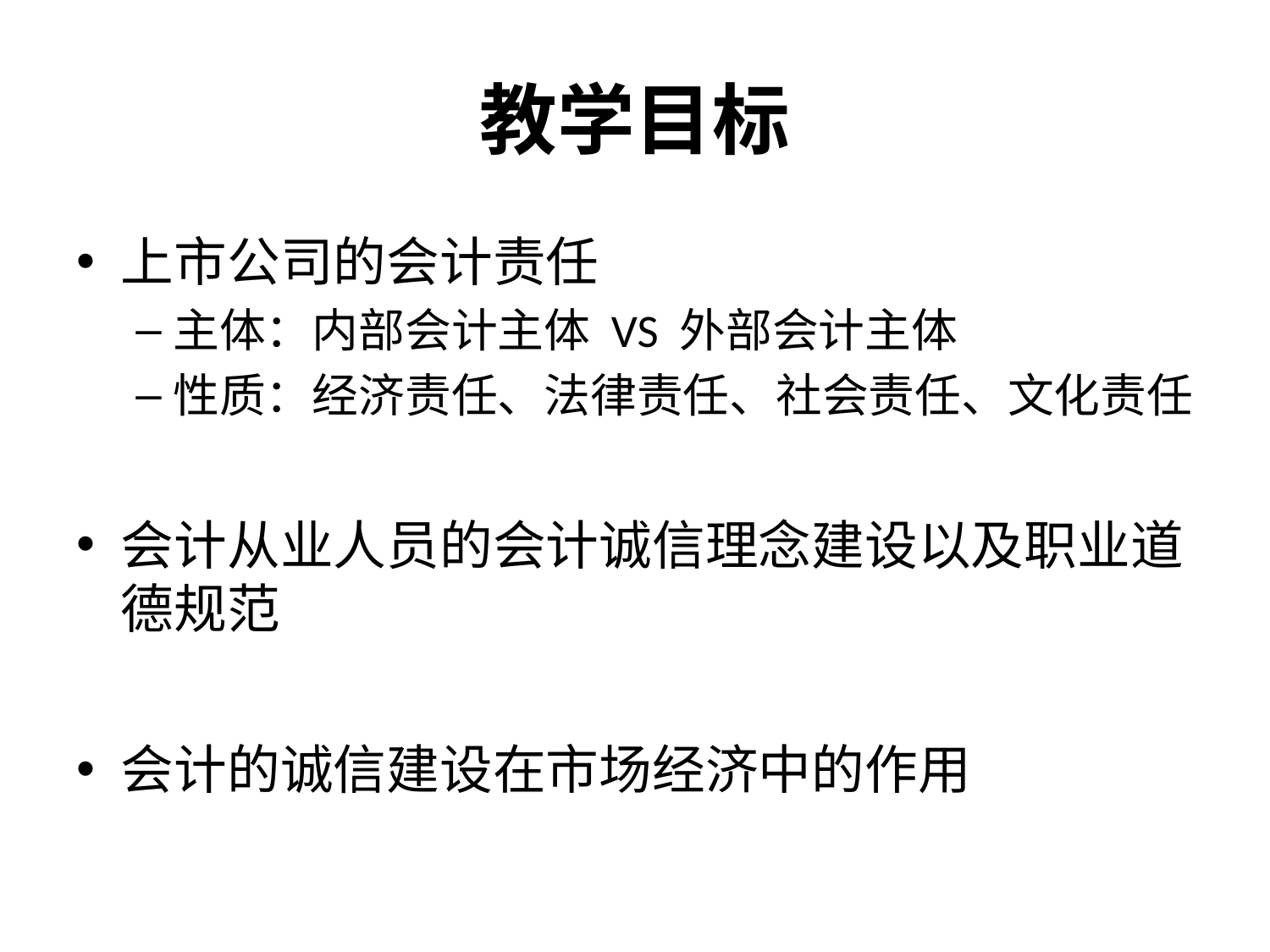

# 教学目标
上市公司的会计责任
主体：内部会计主体 VS 外部会计主体
性质：经济责任、法律责任、社会责任、文化责任

会计从业人员的会计诚信理念建设以及职业道德规范

会计的诚信建设在市场经济中的作用